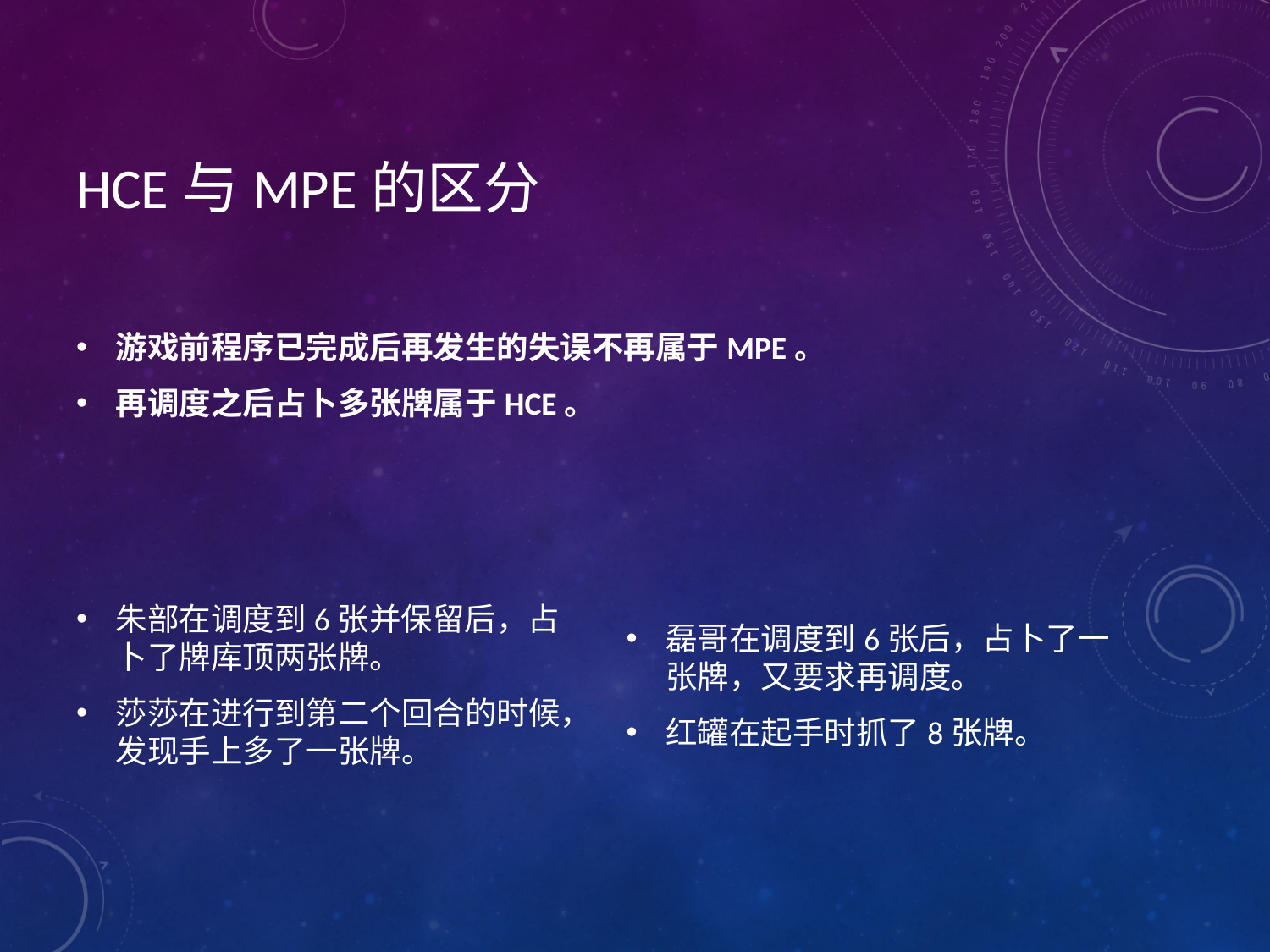

# HCE与MPE的区分
游戏前程序已完成后再发生的失误不再属于MPE。
再调度之后占卜多张牌属于HCE。
朱部在调度到6张并保留后，占卜了牌库顶两张牌。
莎莎在进行到第二个回合的时候，发现手上多了一张牌。
磊哥在调度到6张后，占卜了一张牌，又要求再调度。
红罐在起手时抓了8张牌。